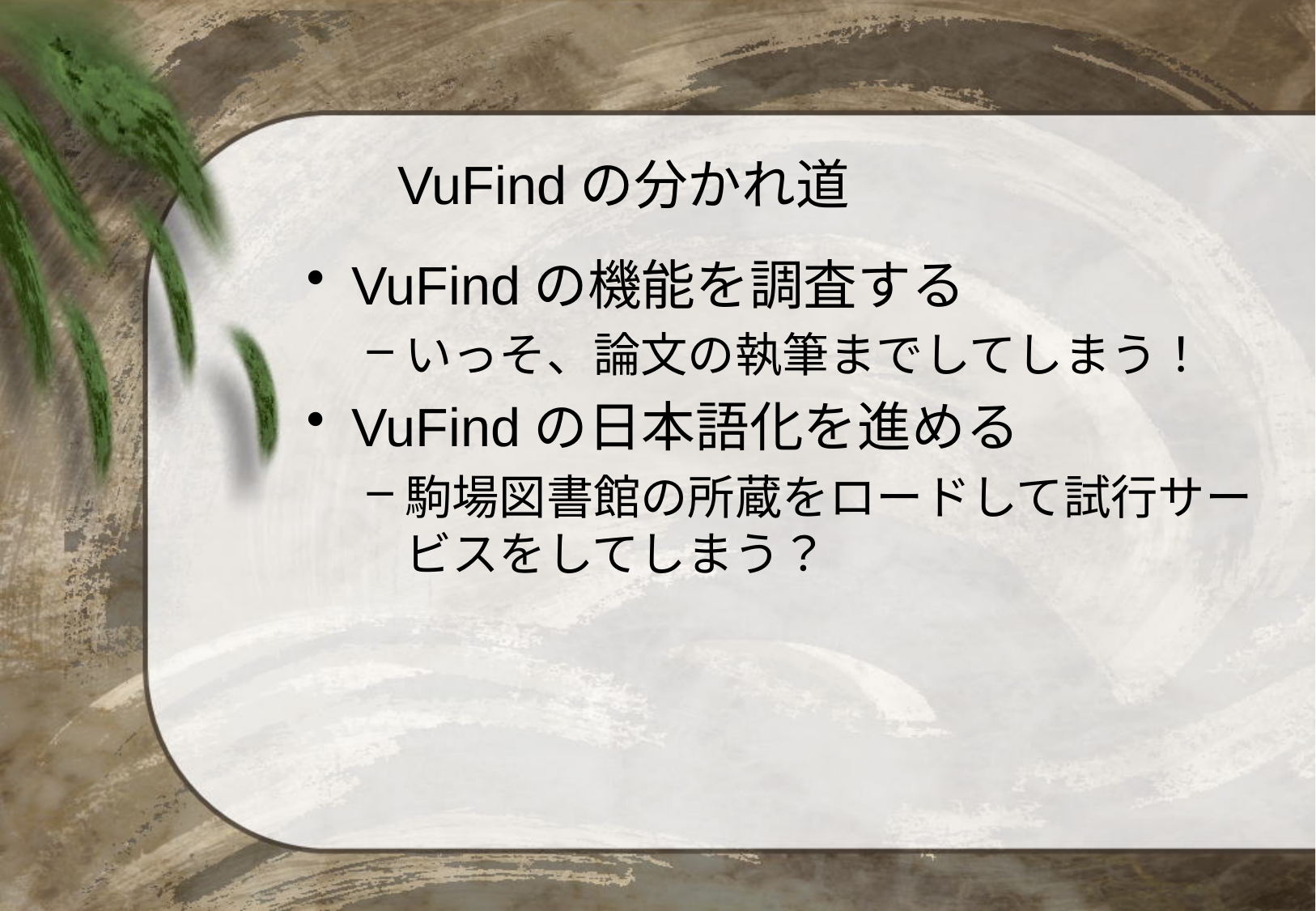

# VuFindの分かれ道
VuFindの機能を調査する
いっそ、論文の執筆までしてしまう！
VuFindの日本語化を進める
駒場図書館の所蔵をロードして試行サービスをしてしまう？